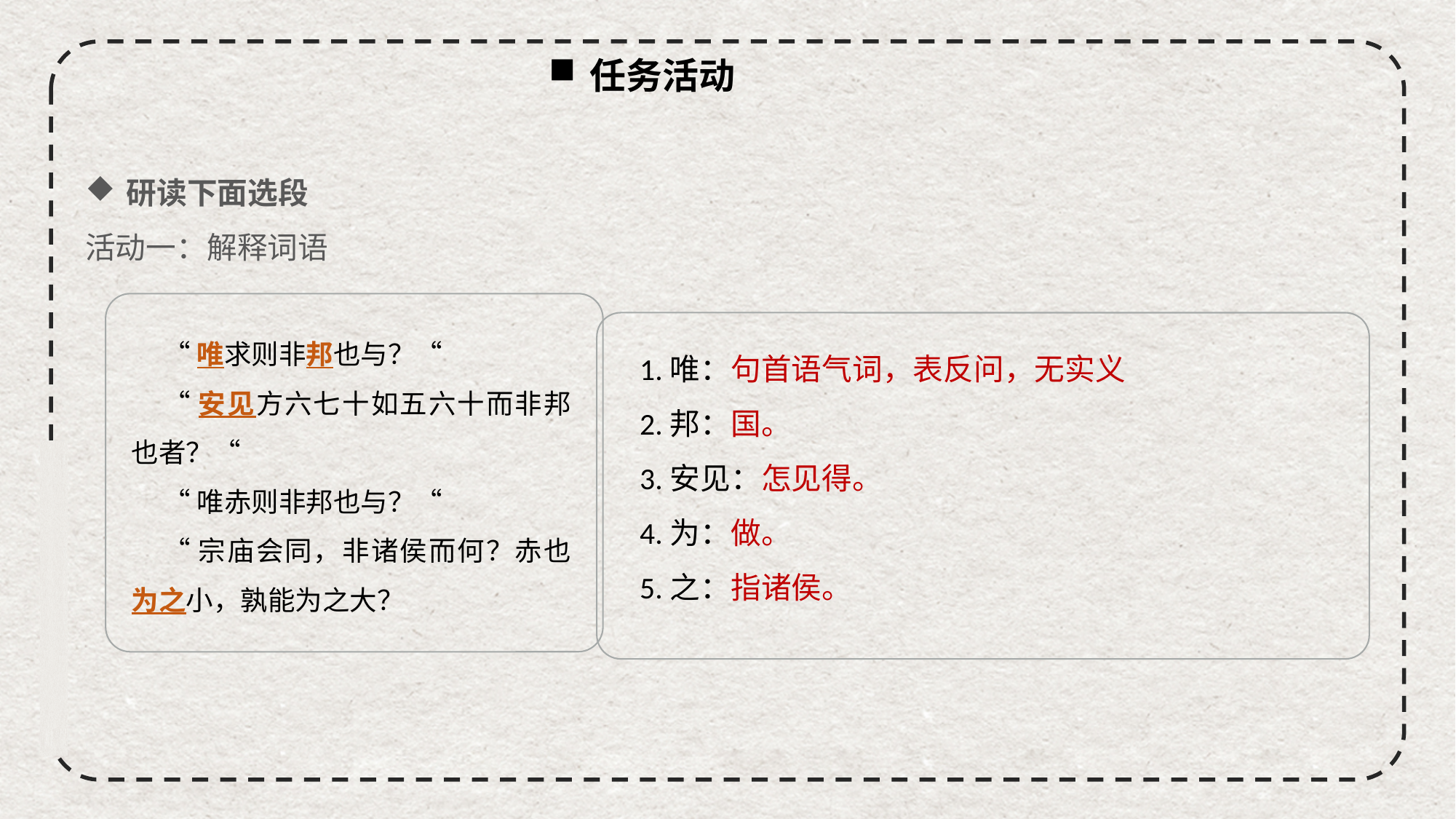

任务活动

研读下面选段
活动一：解释词语

“唯求则非邦也与？“
“安见方六七十如五六十而非邦也者？“
“唯赤则非邦也与？“
“宗庙会同，非诸侯而何？赤也为之小，孰能为之大？
1.唯：句首语气词，表反问，无实义
2.邦：国。
3.安见：怎见得。
4.为：做。
5.之：指诸侯。